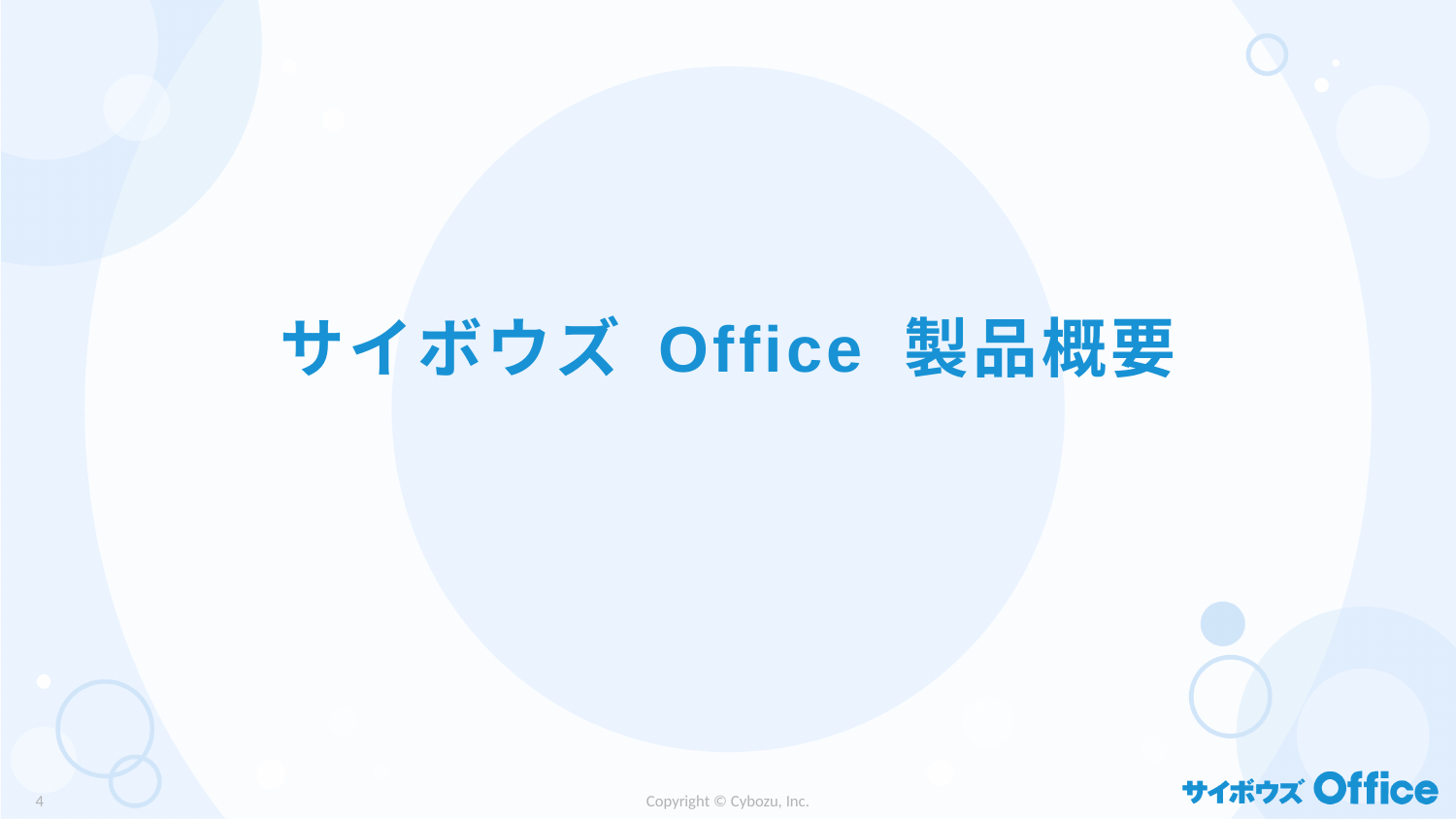

# サイボウズ Office 製品概要
4
Copyright © Cybozu, Inc.